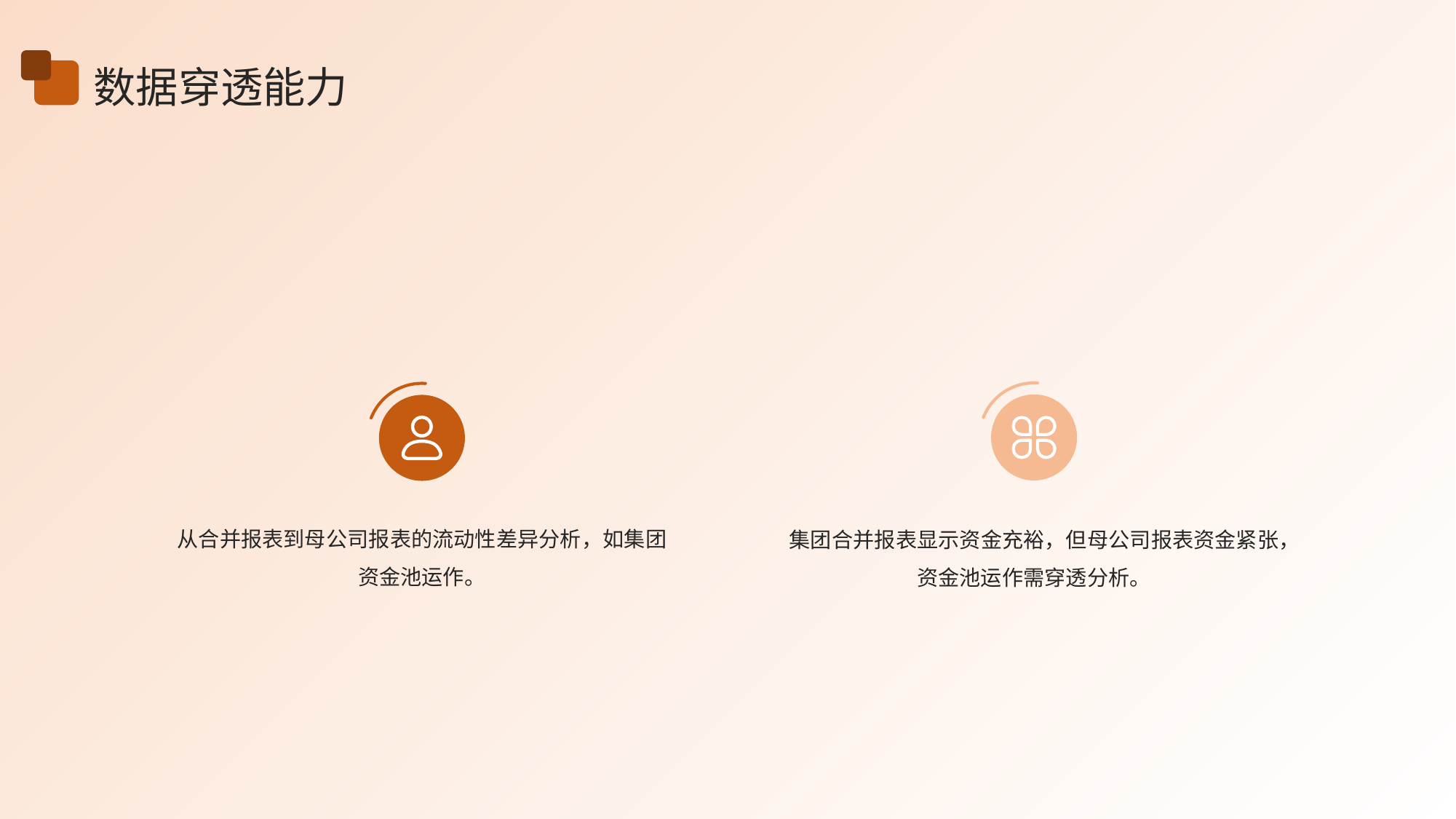

数据穿透能力

从合并报表到母公司报表的流动性差异分析，如集团资金池运作。
集团合并报表显示资金充裕，但母公司报表资金紧张，资金池运作需穿透分析。